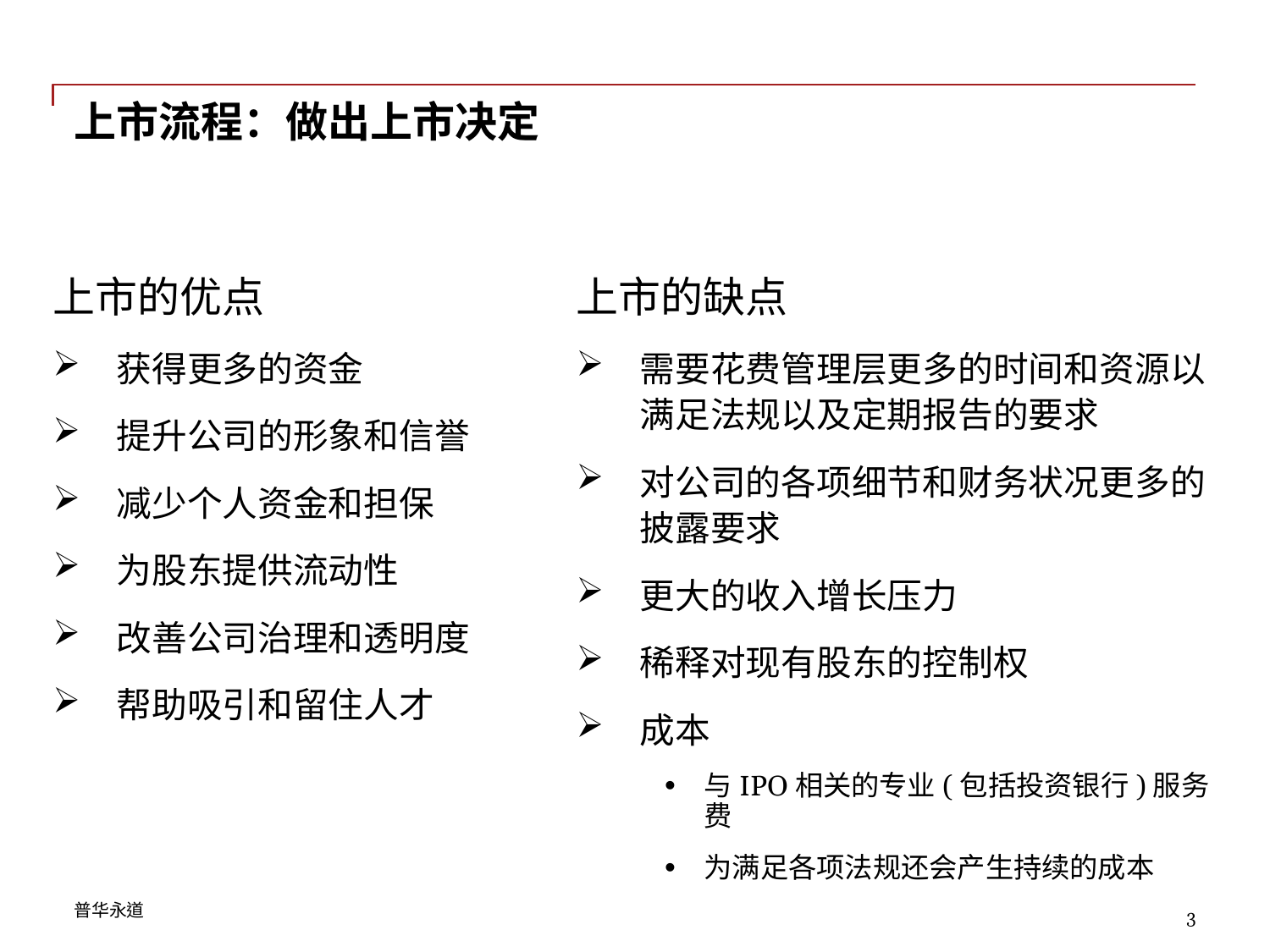

# 上市流程：做出上市决定
上市的优点
获得更多的资金
提升公司的形象和信誉
减少个人资金和担保
为股东提供流动性
改善公司治理和透明度
帮助吸引和留住人才
上市的缺点
需要花费管理层更多的时间和资源以满足法规以及定期报告的要求
对公司的各项细节和财务状况更多的披露要求
更大的收入增长压力
稀释对现有股东的控制权
成本
与IPO相关的专业(包括投资银行)服务费
为满足各项法规还会产生持续的成本
3